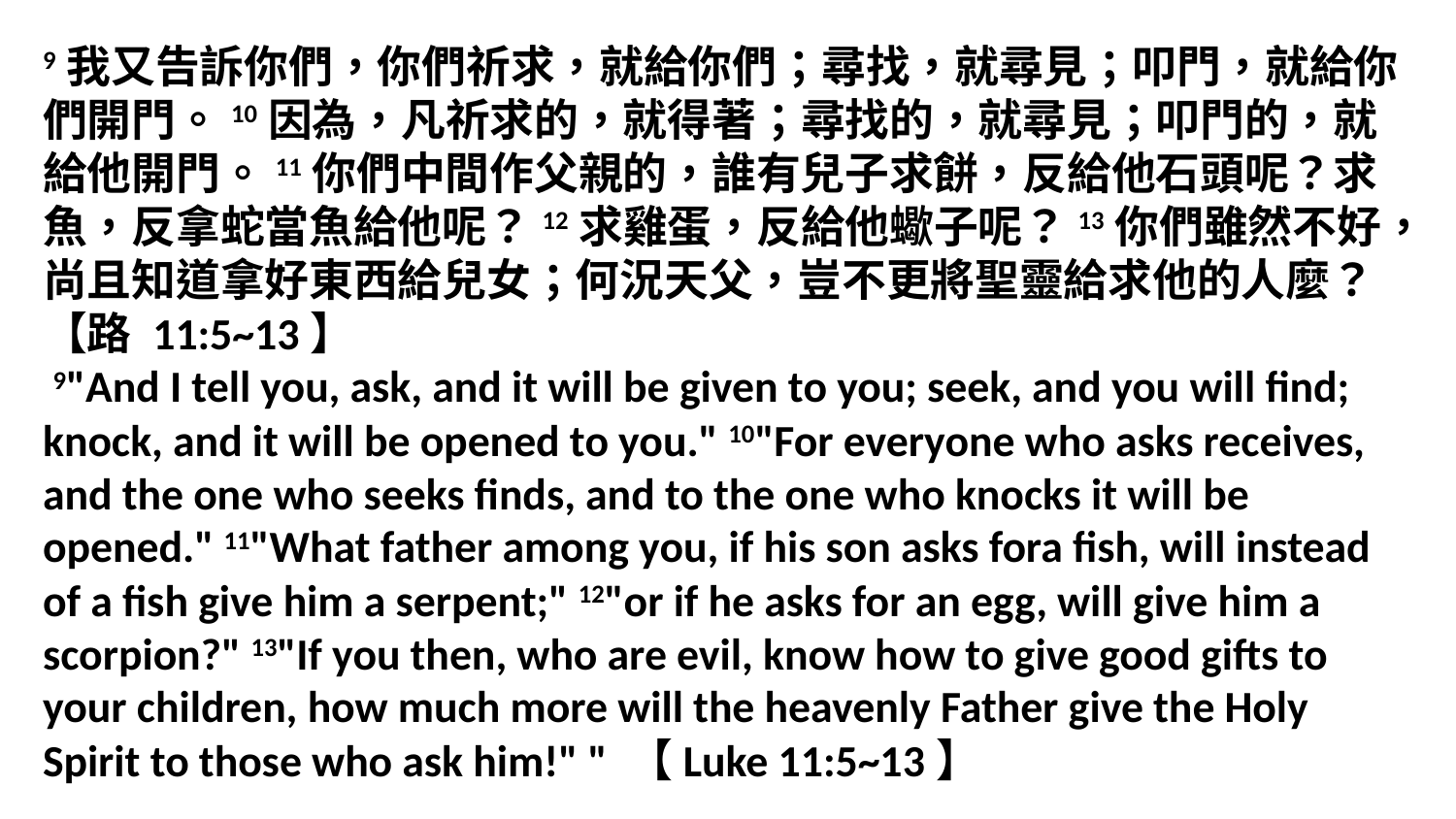

9我又告訴你們，你們祈求，就給你們；尋找，就尋見；叩門，就給你們開門。10因為，凡祈求的，就得著；尋找的，就尋見；叩門的，就給他開門。11你們中間作父親的，誰有兒子求餅，反給他石頭呢？求魚，反拿蛇當魚給他呢？12求雞蛋，反給他蠍子呢？13你們雖然不好，尚且知道拿好東西給兒女；何況天父，豈不更將聖靈給求他的人麼？
【路 11:5~13】
 9"And I tell you, ask, and it will be given to you; seek, and you will find; knock, and it will be opened to you." 10"For everyone who asks receives, and the one who seeks finds, and to the one who knocks it will be opened." 11"What father among you, if his son asks fora fish, will instead of a fish give him a serpent;" 12"or if he asks for an egg, will give him a scorpion?" 13"If you then, who are evil, know how to give good gifts to your children, how much more will the heavenly Father give the Holy Spirit to those who ask him!" " 【Luke 11:5~13】